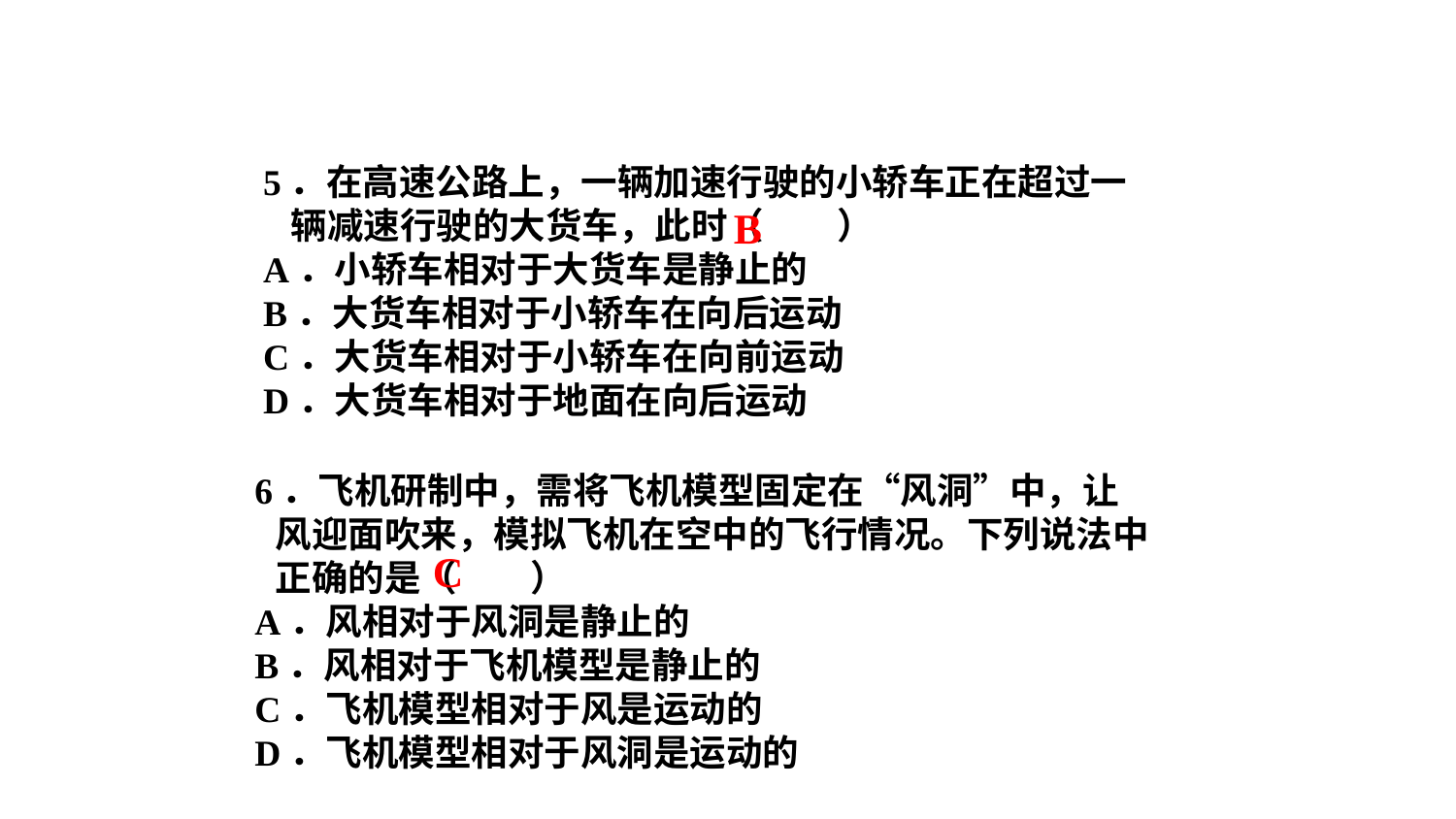

5．在高速公路上，一辆加速行驶的小轿车正在超过一辆减速行驶的大货车，此时（　　）
A．小轿车相对于大货车是静止的
B．大货车相对于小轿车在向后运动
C．大货车相对于小轿车在向前运动
D．大货车相对于地面在向后运动
B
6．飞机研制中，需将飞机模型固定在“风洞”中，让风迎面吹来，模拟飞机在空中的飞行情况。下列说法中正确的是（　　）
A．风相对于风洞是静止的
B．风相对于飞机模型是静止的
C．飞机模型相对于风是运动的
D．飞机模型相对于风洞是运动的
C